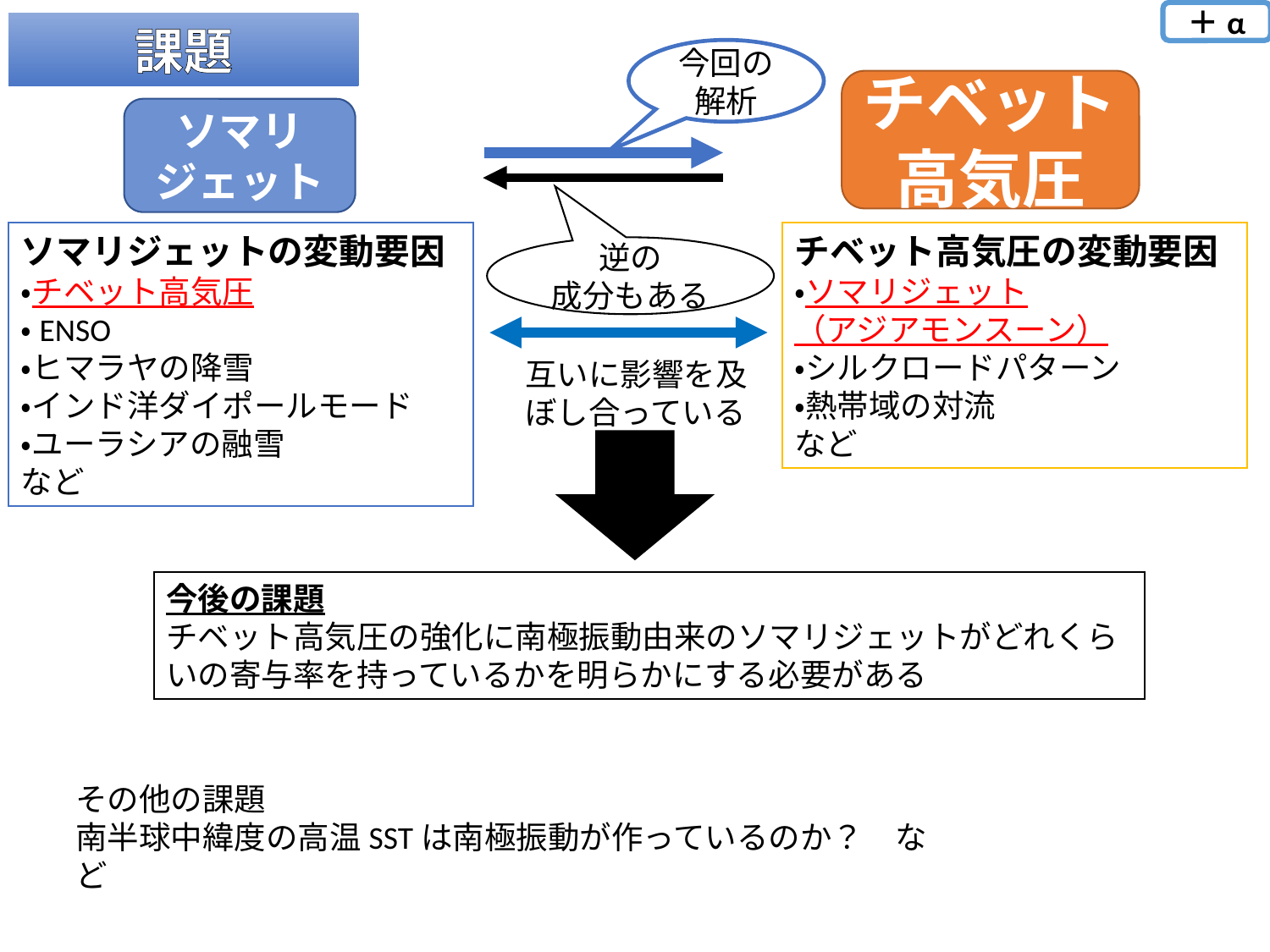

＋α
課題
今回の解析
チベット高気圧
ソマリジェット
逆の
成分もある
ソマリジェットの変動要因
・チベット高気圧
・ENSO
・ヒマラヤの降雪
・インド洋ダイポールモード
・ユーラシアの融雪
など
チベット高気圧の変動要因
・ソマリジェット
（アジアモンスーン）
・シルクロードパターン
・熱帯域の対流
など
互いに影響を及ぼし合っている

今後の課題
チベット高気圧の強化に南極振動由来のソマリジェットがどれくらいの寄与率を持っているかを明らかにする必要がある
その他の課題
南半球中緯度の高温SSTは南極振動が作っているのか？　など